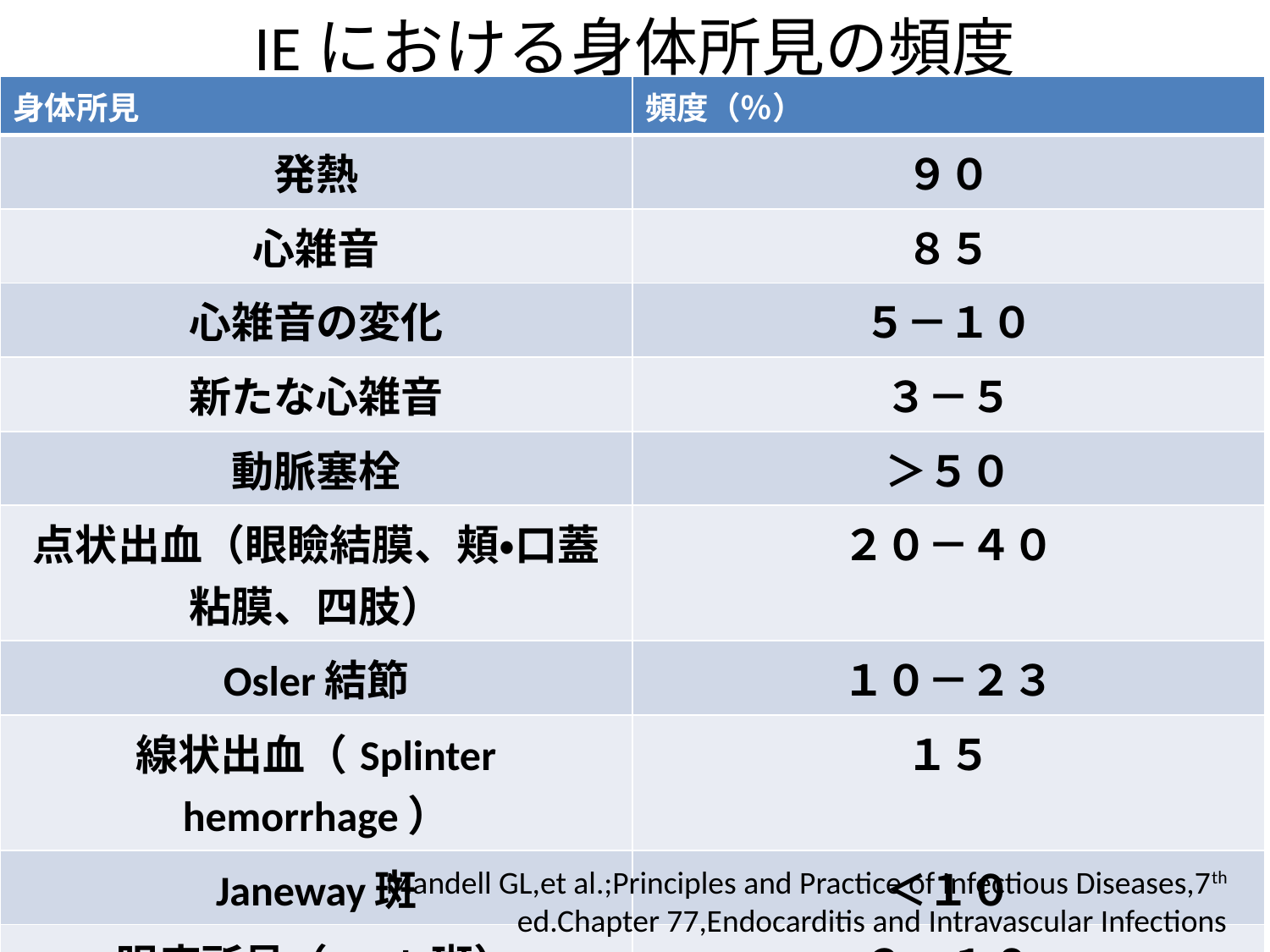

# IEにおける身体所見の頻度
| 身体所見 | 頻度（％） |
| --- | --- |
| 発熱 | ９０ |
| 心雑音 | ８５ |
| 心雑音の変化 | ５－１０ |
| 新たな心雑音 | ３－５ |
| 動脈塞栓 | ＞５０ |
| 点状出血（眼瞼結膜、頬・口蓋粘膜、四肢） | ２０－４０ |
| Osler結節 | １０－２３ |
| 線状出血（Splinter hemorrhage） | １５ |
| Janeway斑 | ＜１０ |
| 眼底所見（Roth斑） | ２－１０ |
Mandell GL,et al.;Principles and Practice of Infectious Diseases,7th ed.Chapter 77,Endocarditis and Intravascular Infections